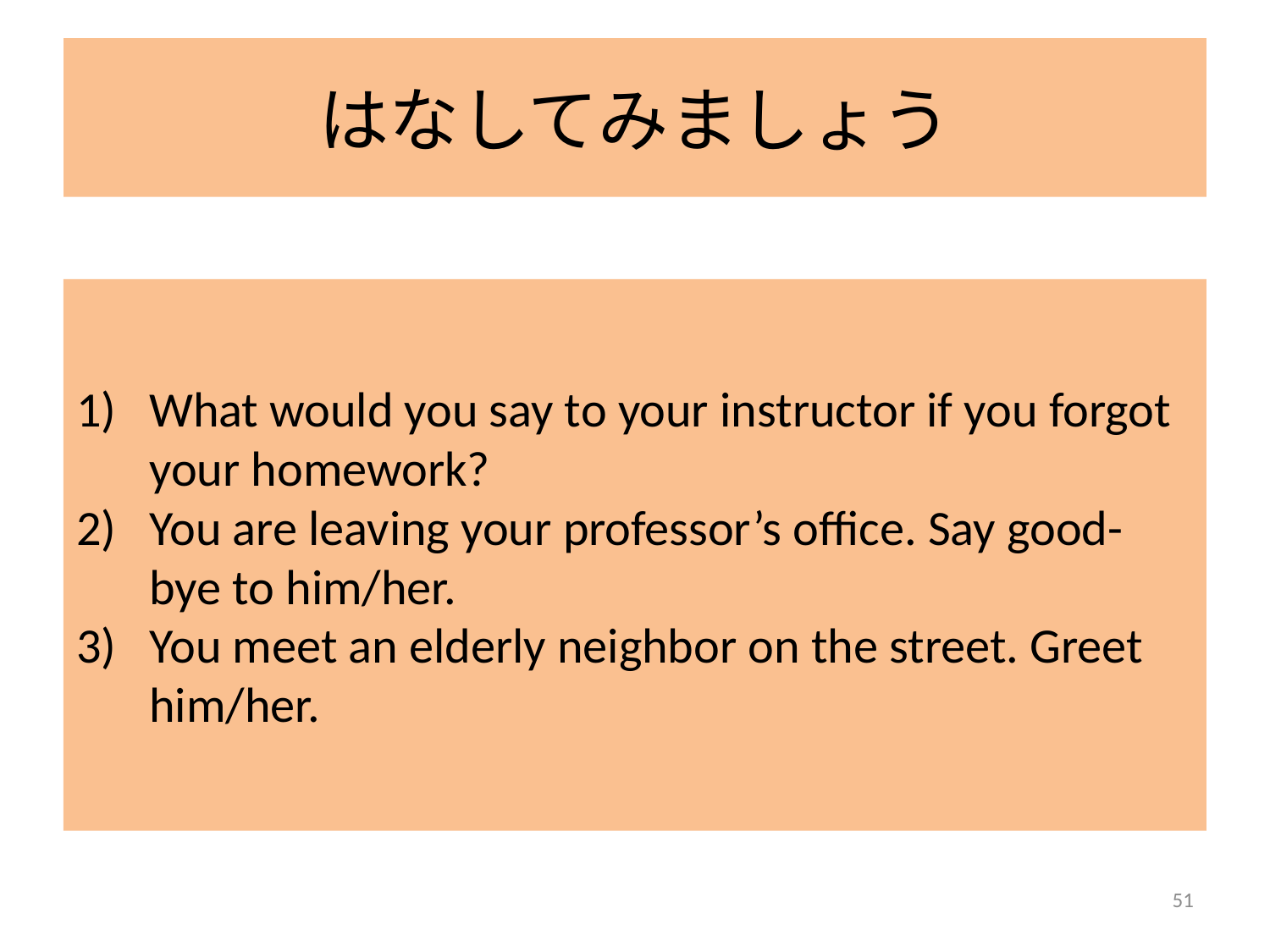

# はなしてみましょう
What would you say to your instructor if you forgot your homework?
You are leaving your professor’s office. Say good-bye to him/her.
You meet an elderly neighbor on the street. Greet him/her.
51